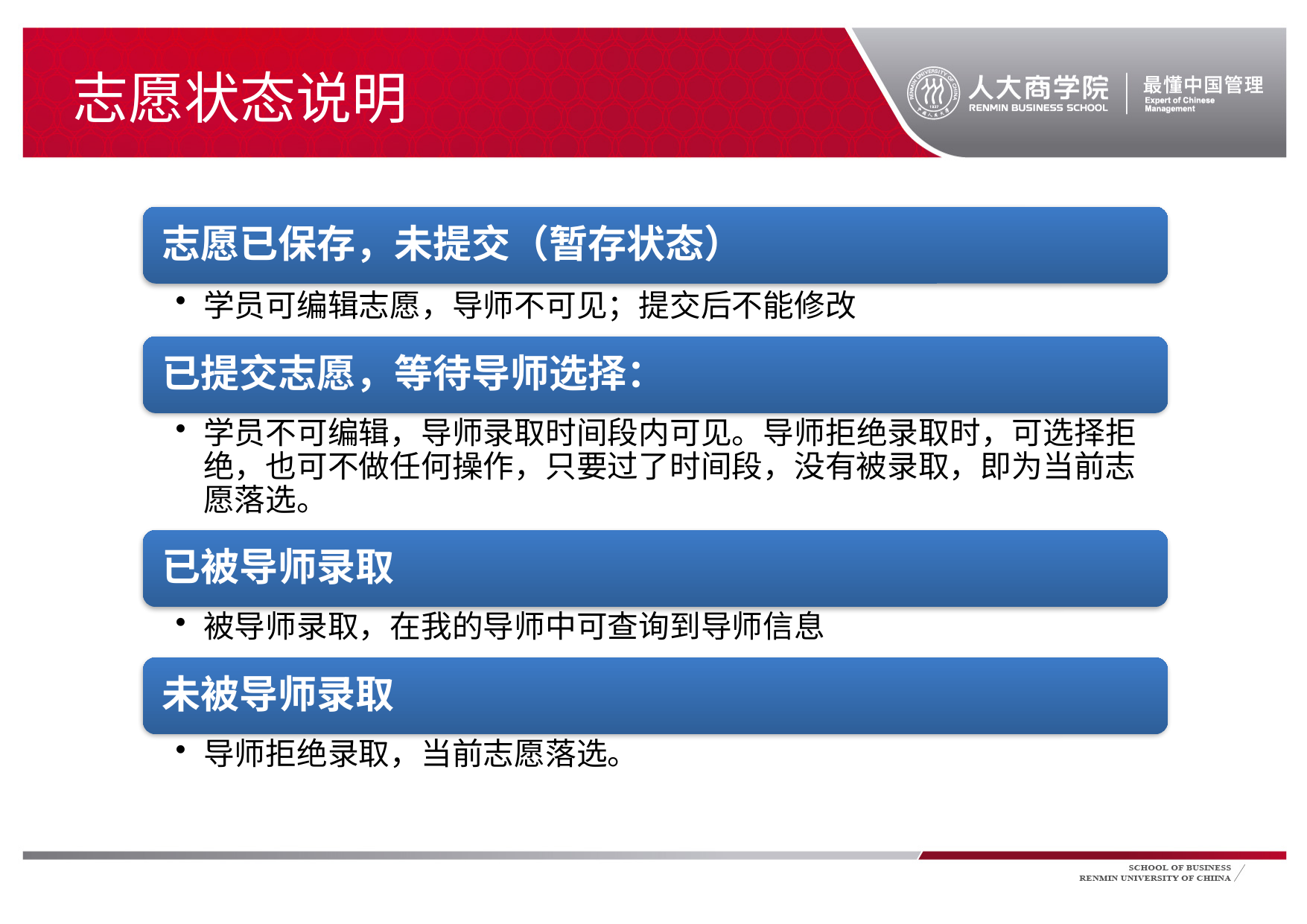

# 志愿状态说明
志愿已保存，未提交（暂存状态）
学员可编辑志愿，导师不可见；提交后不能修改
已提交志愿，等待导师选择：
学员不可编辑，导师录取时间段内可见。导师拒绝录取时，可选择拒绝，也可不做任何操作，只要过了时间段，没有被录取，即为当前志愿落选。
已被导师录取
被导师录取，在我的导师中可查询到导师信息
未被导师录取
导师拒绝录取，当前志愿落选。